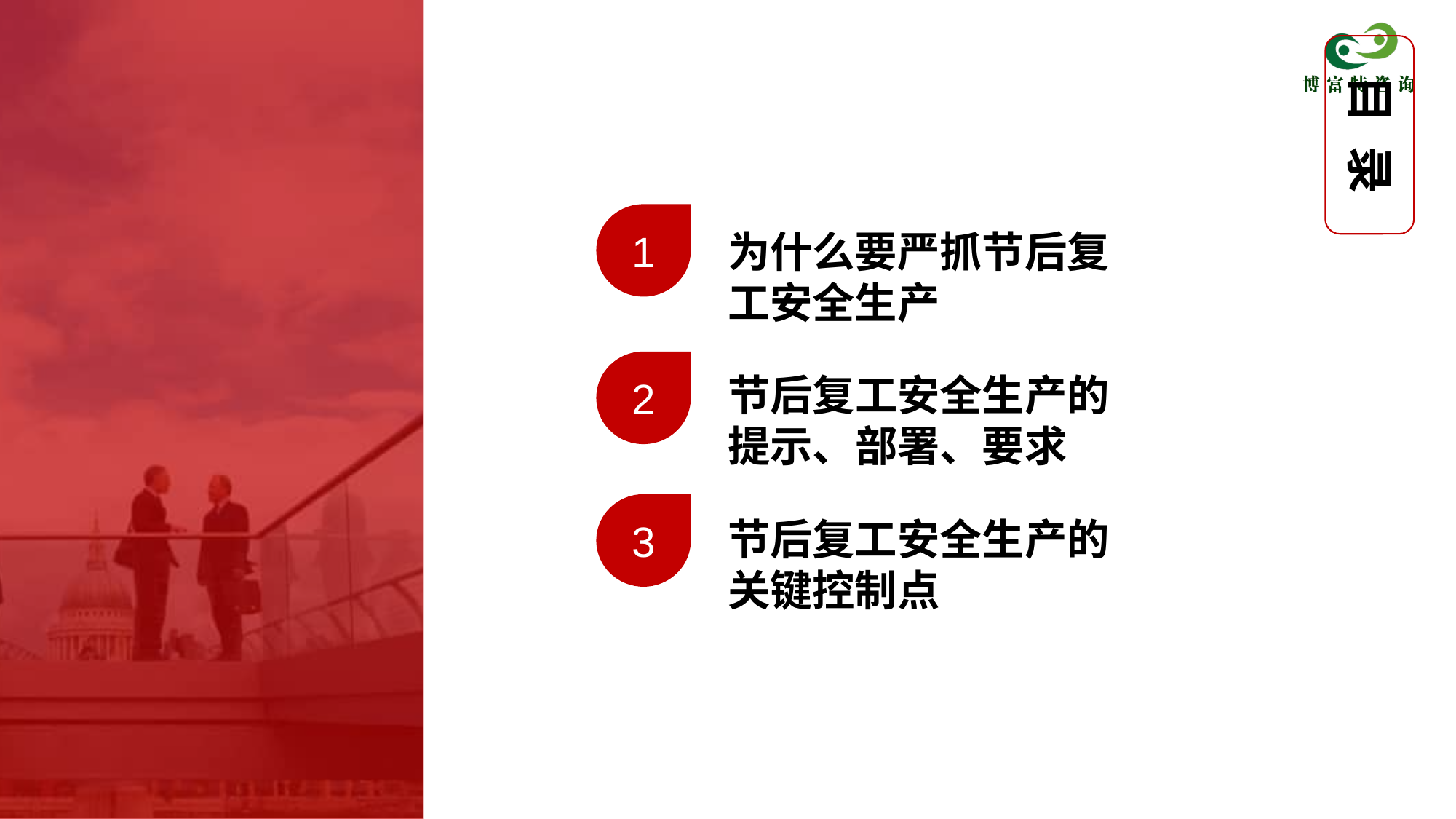

目  录
1
为什么要严抓节后复工安全生产
2
节后复工安全生产的提示、部署、要求
3
节后复工安全生产的关键控制点
3